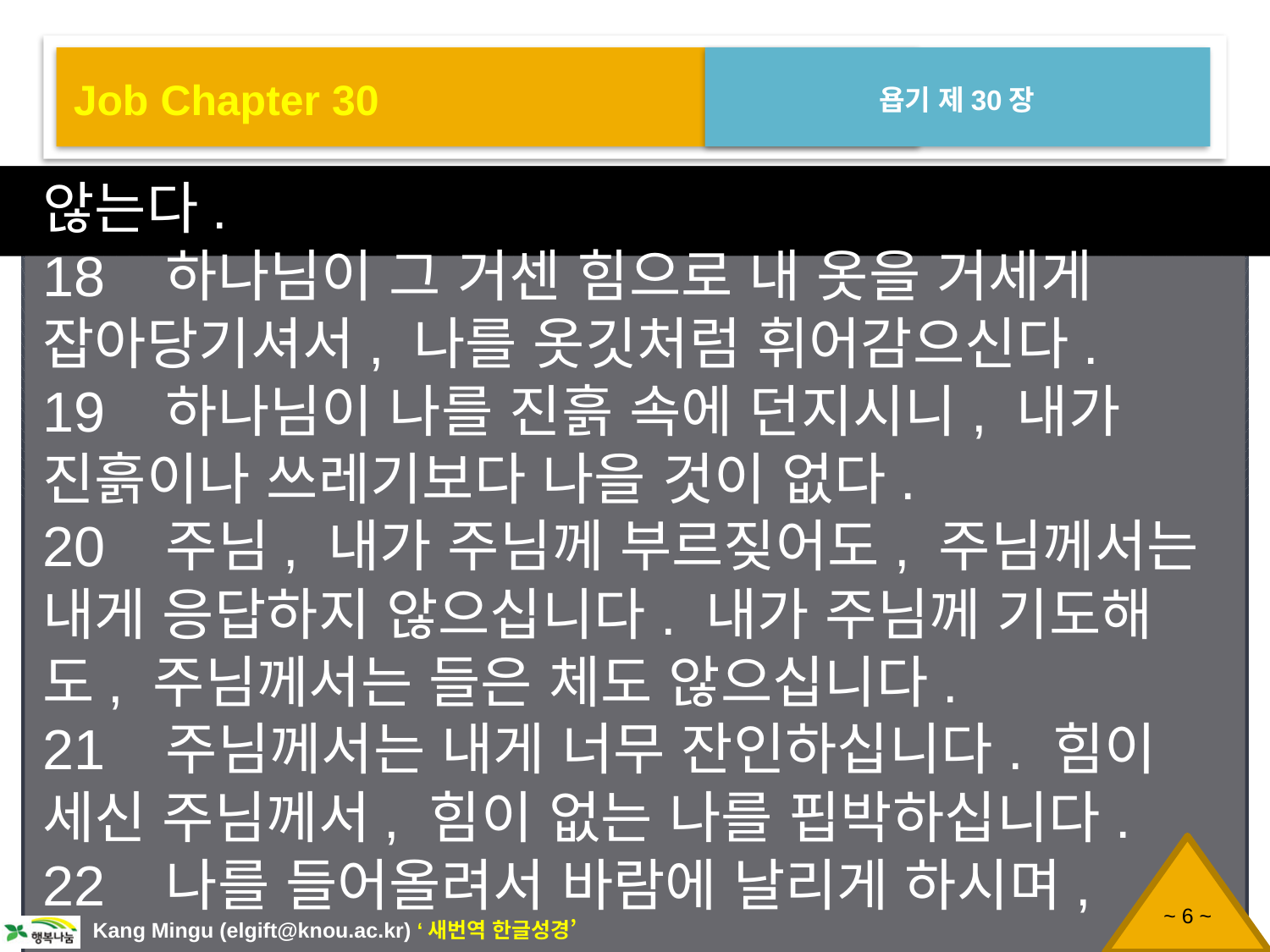

Job Chapter 30
욥기 제30장
않는다.
18   하나님이 그 거센 힘으로 내 옷을 거세게 잡아당기셔서, 나를 옷깃처럼 휘어감으신다.
19   하나님이 나를 진흙 속에 던지시니, 내가 진흙이나 쓰레기보다 나을 것이 없다.
20   주님, 내가 주님께 부르짖어도, 주님께서는 내게 응답하지 않으십니다. 내가 주님께 기도해도, 주님께서는 들은 체도 않으십니다.
21   주님께서는 내게 너무 잔인하십니다. 힘이 세신 주님께서, 힘이 없는 나를 핍박하십니다.
22   나를 들어올려서 바람에 날리게 하시며,